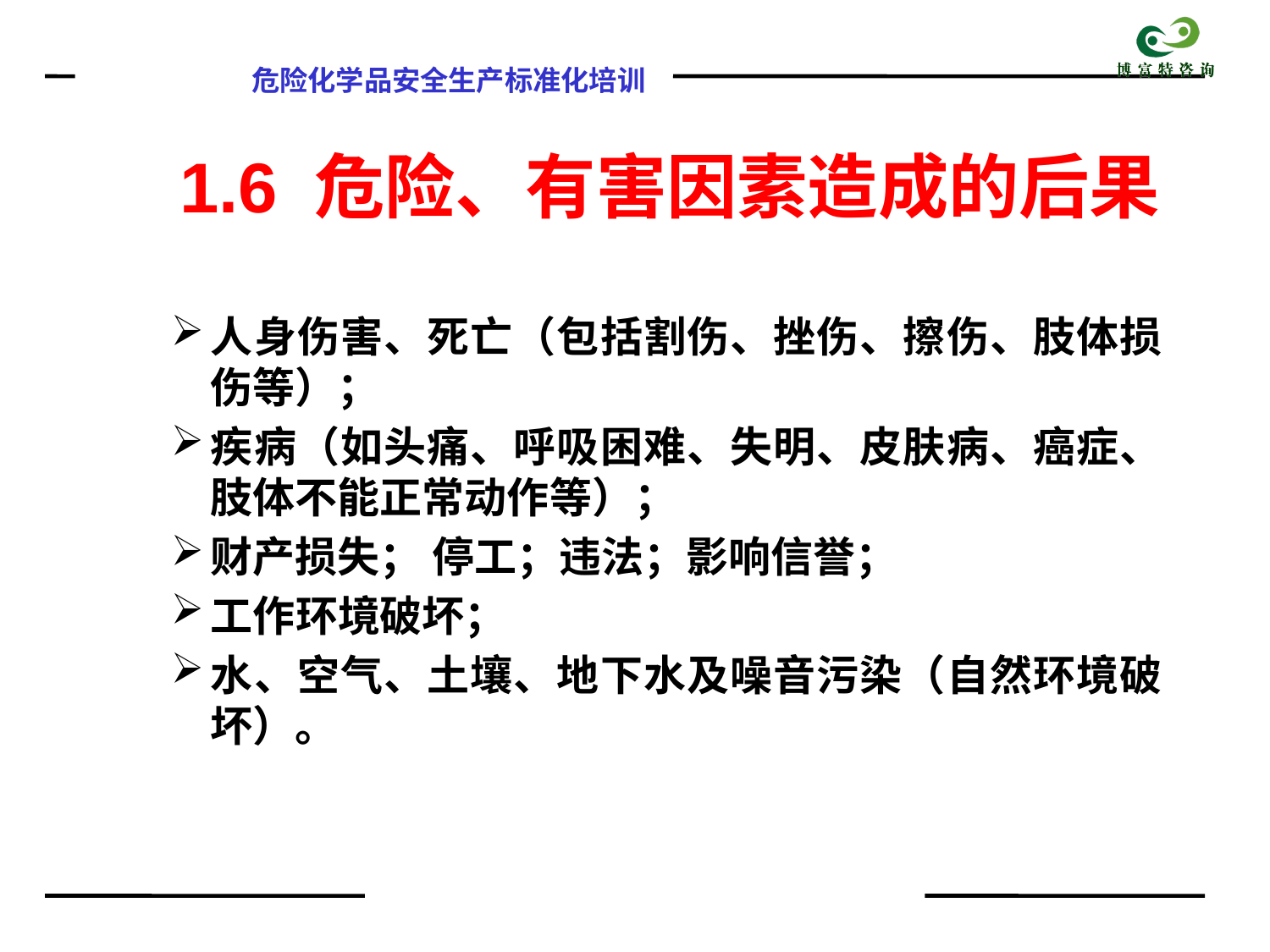

1.6 危险、有害因素造成的后果

人身伤害、死亡（包括割伤、挫伤、擦伤、肢体损伤等）；
疾病（如头痛、呼吸困难、失明、皮肤病、癌症、肢体不能正常动作等）；
财产损失； 停工；违法；影响信誉；
工作环境破坏；
水、空气、土壤、地下水及噪音污染（自然环境破坏）。